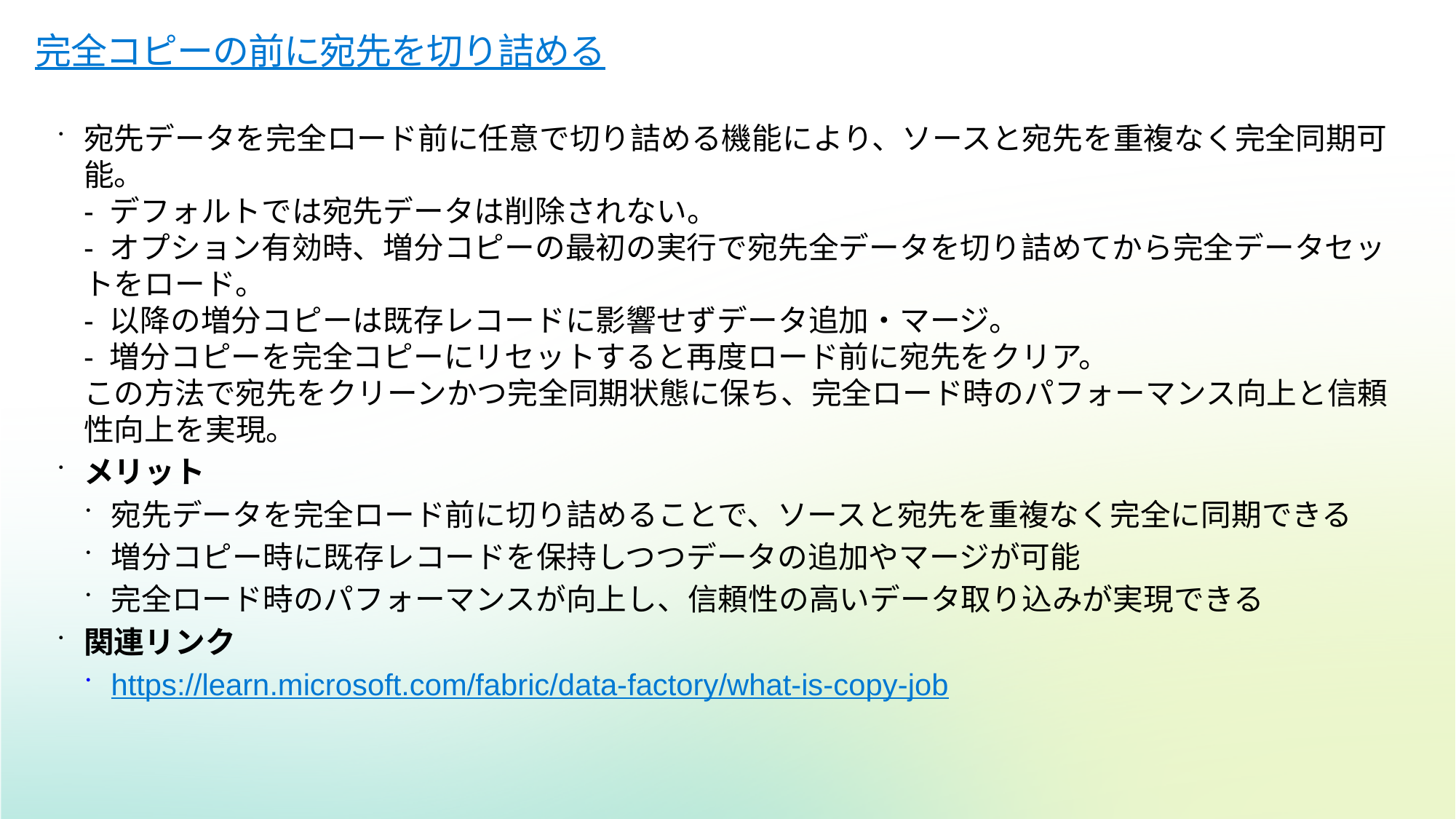

# 完全コピーの前に宛先を切り詰める
宛先データを完全ロード前に任意で切り詰める機能により、ソースと宛先を重複なく完全同期可能。
- デフォルトでは宛先データは削除されない。
- オプション有効時、増分コピーの最初の実行で宛先全データを切り詰めてから完全データセットをロード。
- 以降の増分コピーは既存レコードに影響せずデータ追加・マージ。
- 増分コピーを完全コピーにリセットすると再度ロード前に宛先をクリア。
この方法で宛先をクリーンかつ完全同期状態に保ち、完全ロード時のパフォーマンス向上と信頼性向上を実現。
メリット
宛先データを完全ロード前に切り詰めることで、ソースと宛先を重複なく完全に同期できる
増分コピー時に既存レコードを保持しつつデータの追加やマージが可能
完全ロード時のパフォーマンスが向上し、信頼性の高いデータ取り込みが実現できる
関連リンク
https://learn.microsoft.com/fabric/data-factory/what-is-copy-job